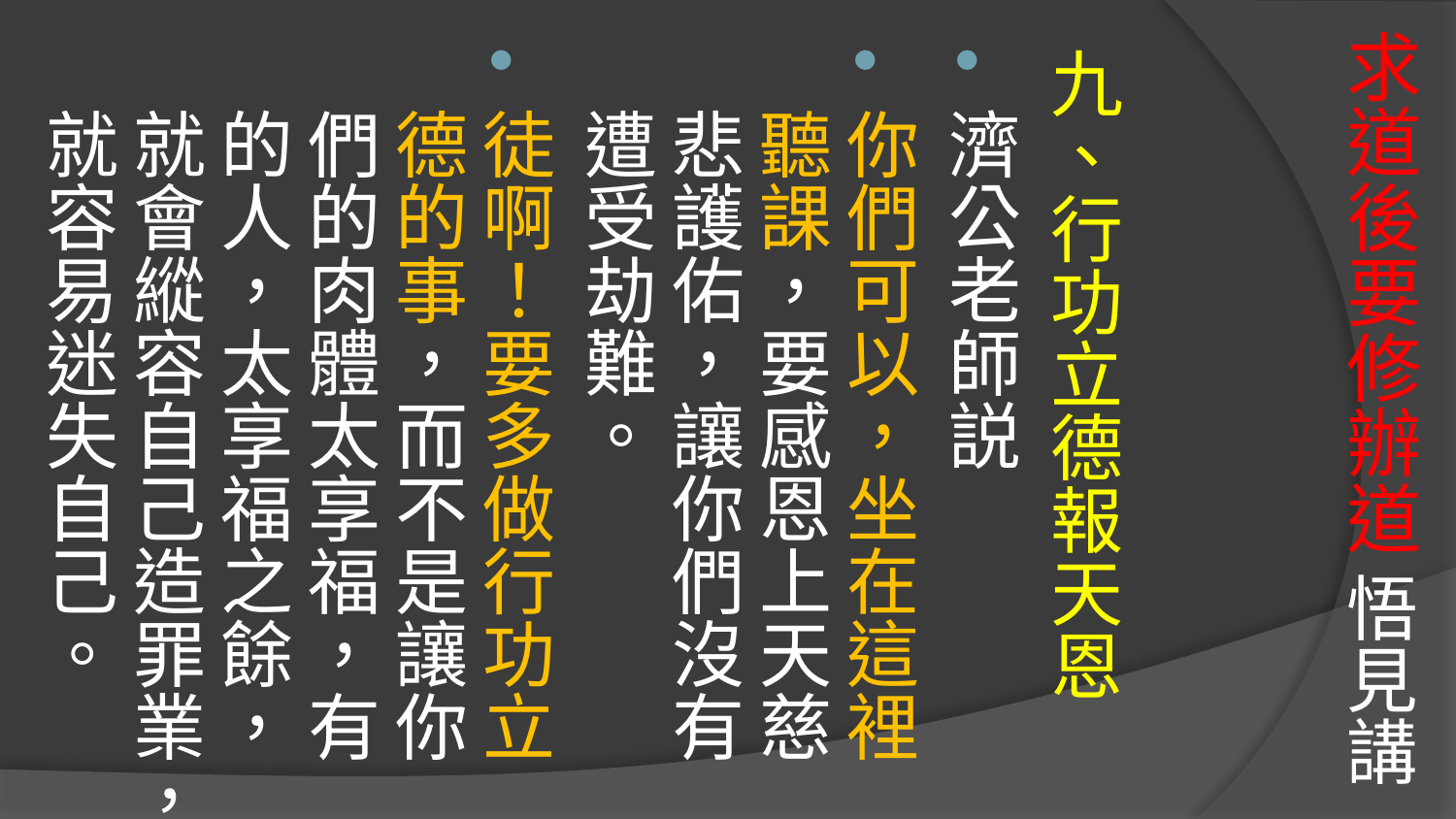

# 求道後要修辦道 悟見講
九、行功立德報天恩
濟公老師説
你們可以，坐在這裡聽課，要感恩上天慈悲護佑，讓你們沒有遭受劫難。
徒啊！要多做行功立德的事，而不是讓你們的肉體太享福，有的人，太享福之餘，就會縱容自己造罪業，就容易迷失自己。